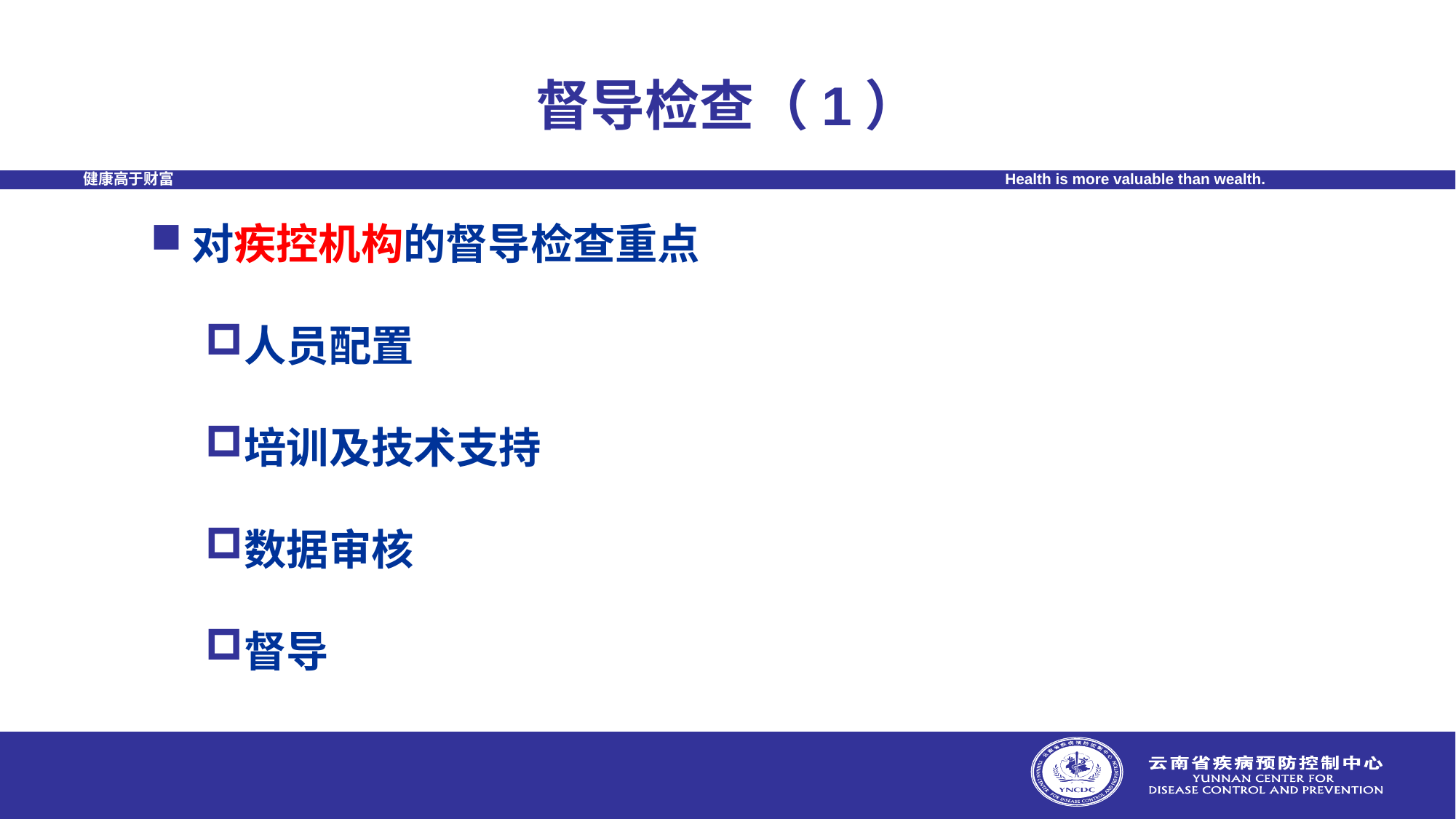

# 督导检查（1）
对疾控机构的督导检查重点
人员配置
培训及技术支持
数据审核
督导